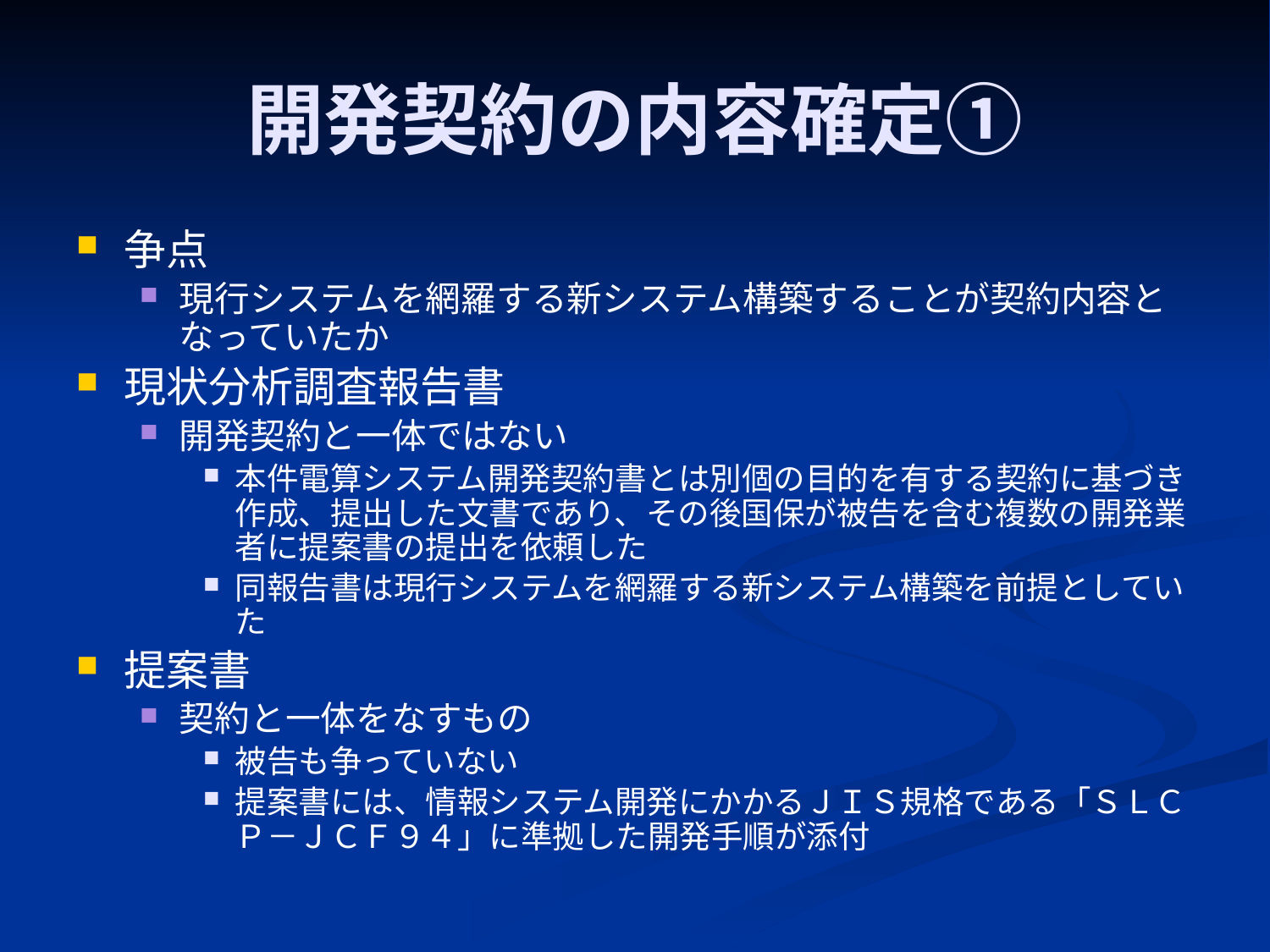

# 開発契約の内容確定①
争点
現行システムを網羅する新システム構築することが契約内容となっていたか
現状分析調査報告書
開発契約と一体ではない
本件電算システム開発契約書とは別個の目的を有する契約に基づき作成、提出した文書であり、その後国保が被告を含む複数の開発業者に提案書の提出を依頼した
同報告書は現行システムを網羅する新システム構築を前提としていた
提案書
契約と一体をなすもの
被告も争っていない
提案書には、情報システム開発にかかるＪＩＳ規格である「ＳＬＣＰ－ＪＣＦ９４」に準拠した開発手順が添付